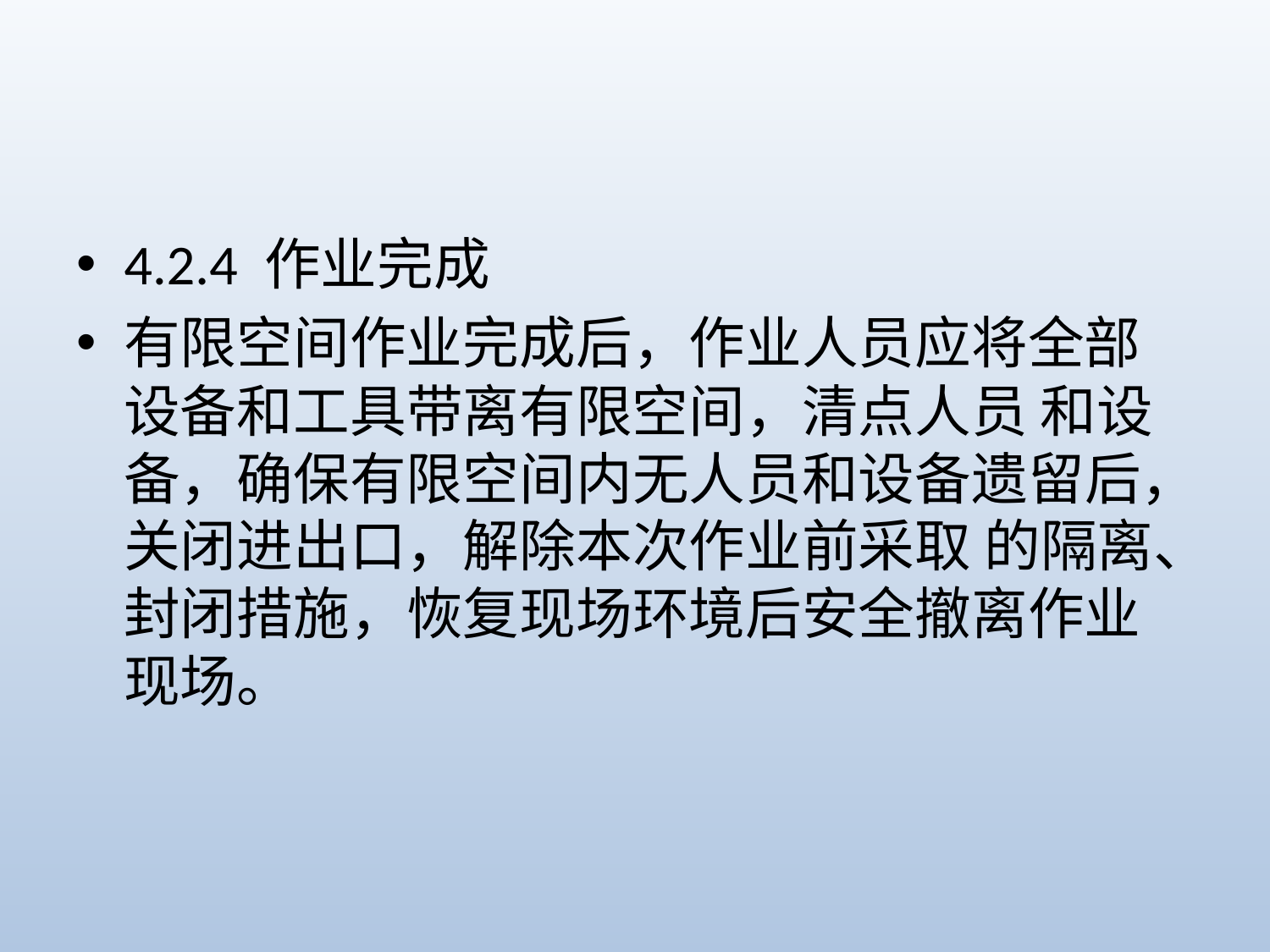

#
4.2.4 作业完成
有限空间作业完成后，作业人员应将全部设备和工具带离有限空间，清点人员 和设备，确保有限空间内无人员和设备遗留后，关闭进出口，解除本次作业前采取 的隔离、封闭措施，恢复现场环境后安全撤离作业现场。